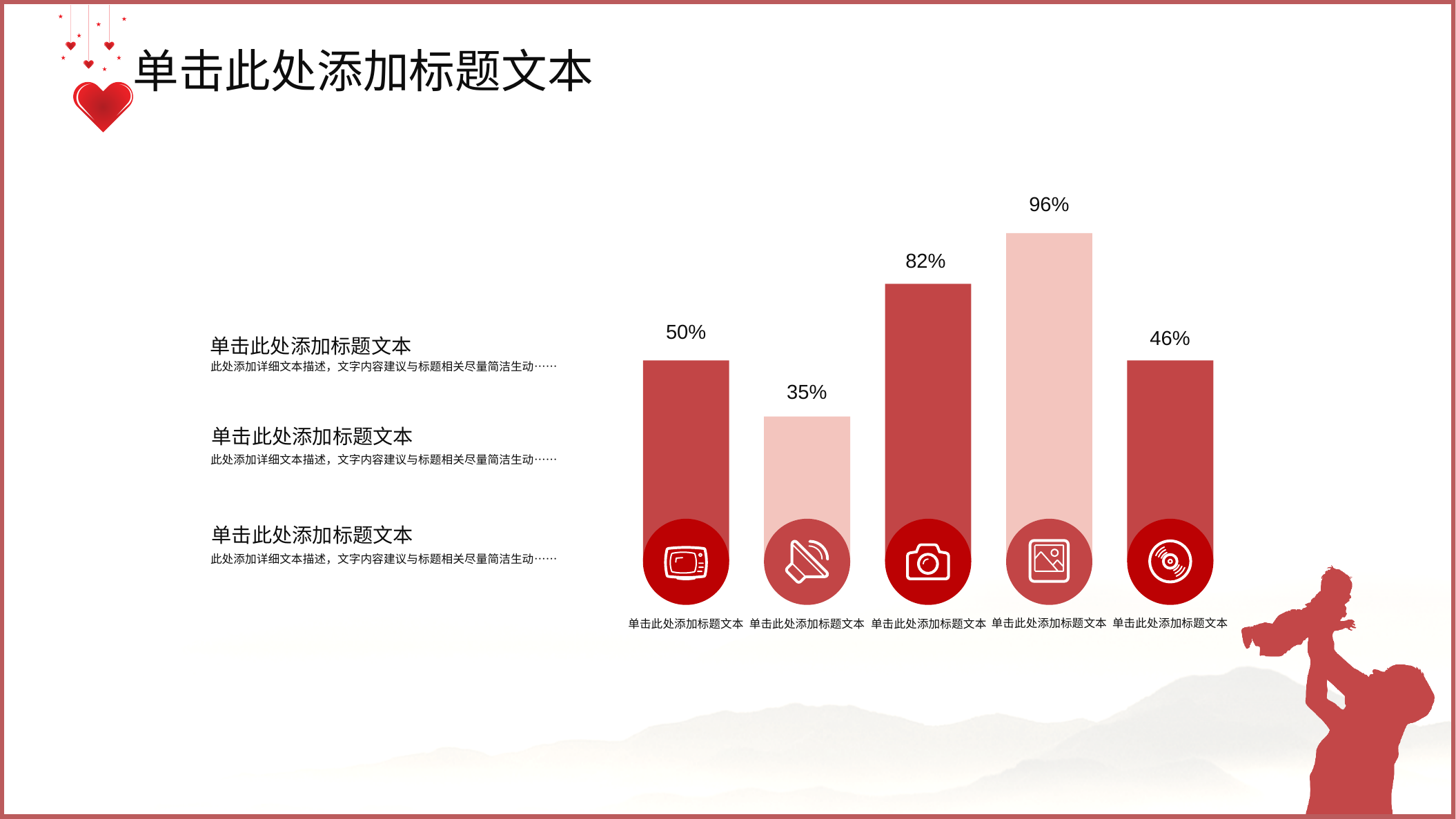

单击此处添加标题文本
96%

82%

50%
46%
单击此处添加标题文本
此处添加详细文本描述，文字内容建议与标题相关尽量简洁生动……

35%

单击此处添加标题文本
此处添加详细文本描述，文字内容建议与标题相关尽量简洁生动……
单击此处添加标题文本

此处添加详细文本描述，文字内容建议与标题相关尽量简洁生动……
单击此处添加标题文本
单击此处添加标题文本
单击此处添加标题文本
单击此处添加标题文本
单击此处添加标题文本